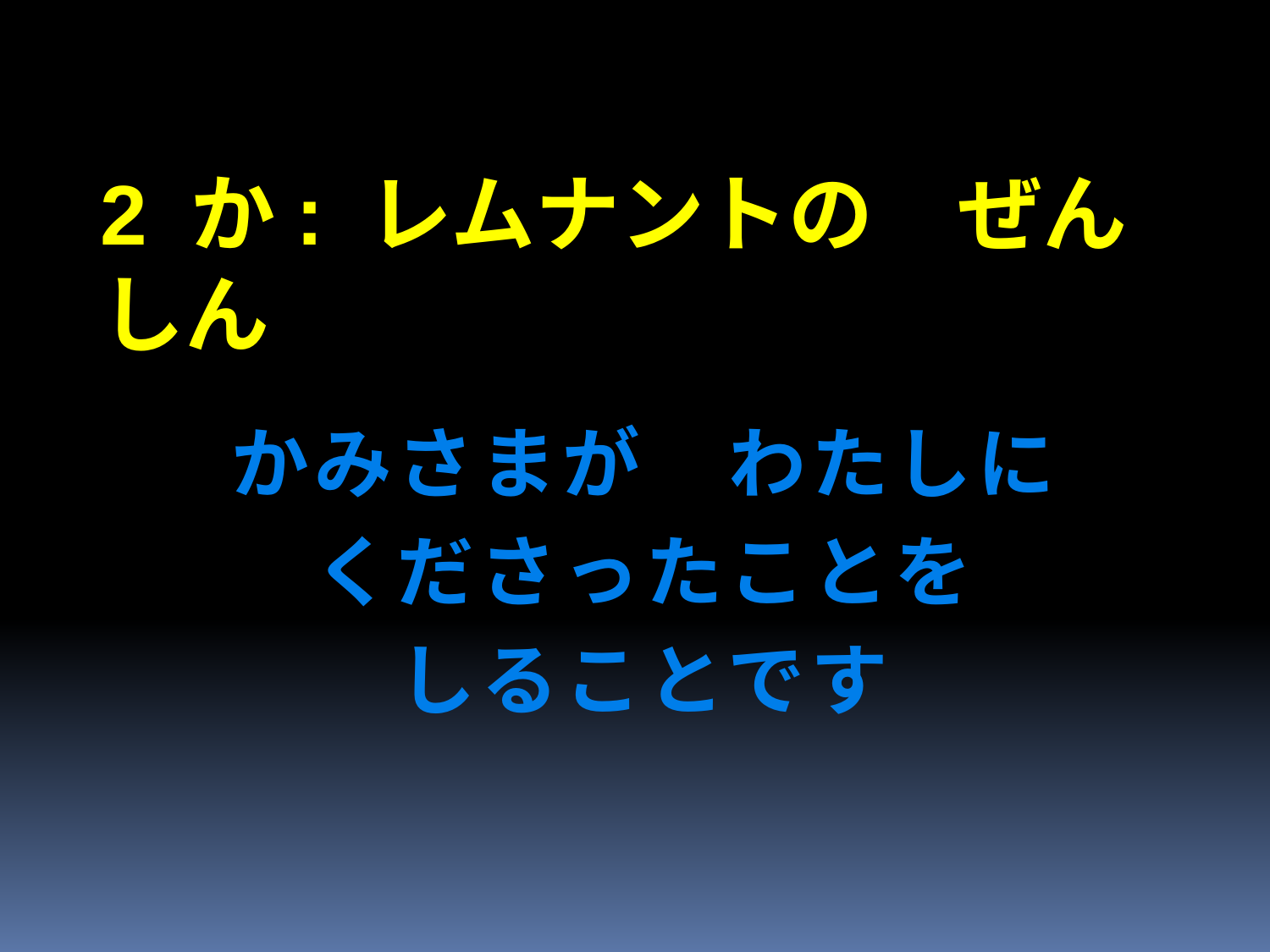

2 か: レムナントの　ぜんしん
かみさまが　わたしに
くださったことを
しることです